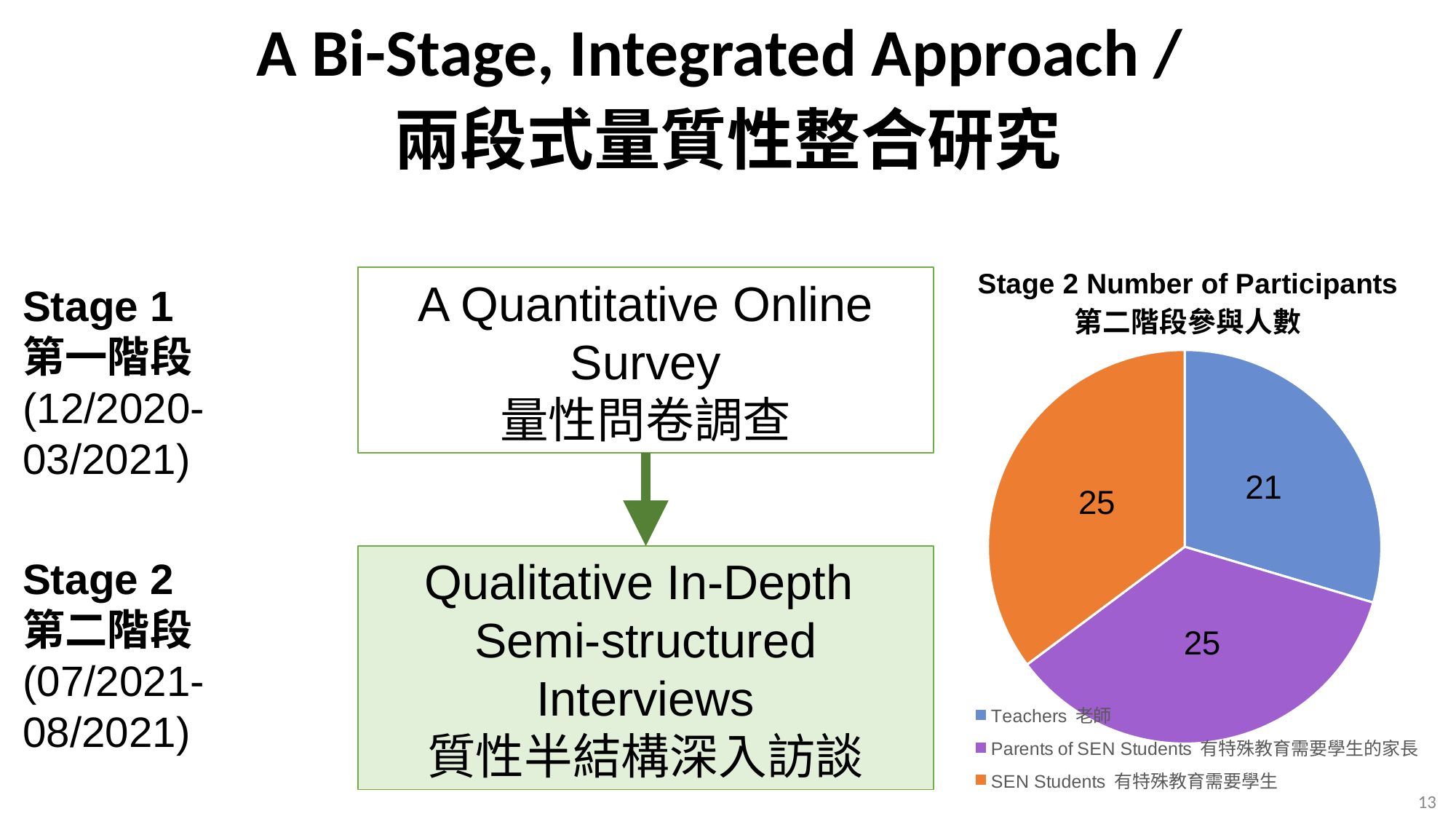

# A Bi-Stage, Integrated Approach / 兩段式量質性整合研究

### Chart: Stage 2 Number of Participants
第二階段參與人數

| Category | Number of Participants |
|---|---|
| Teachers 老師 | 21.0 |
| Parents of SEN Students 有特殊教育需要學生的家長 | 25.0 |
| SEN Students 有特殊教育需要學生 | 25.0 |
A Quantitative Online Survey
量性問卷調查
Stage 1
第一階段
(12/2020-03/2021)
Qualitative In-Depth
Semi-structured Interviews
質性半結構深入訪談
Stage 2
第二階段
(07/2021-08/2021)
13